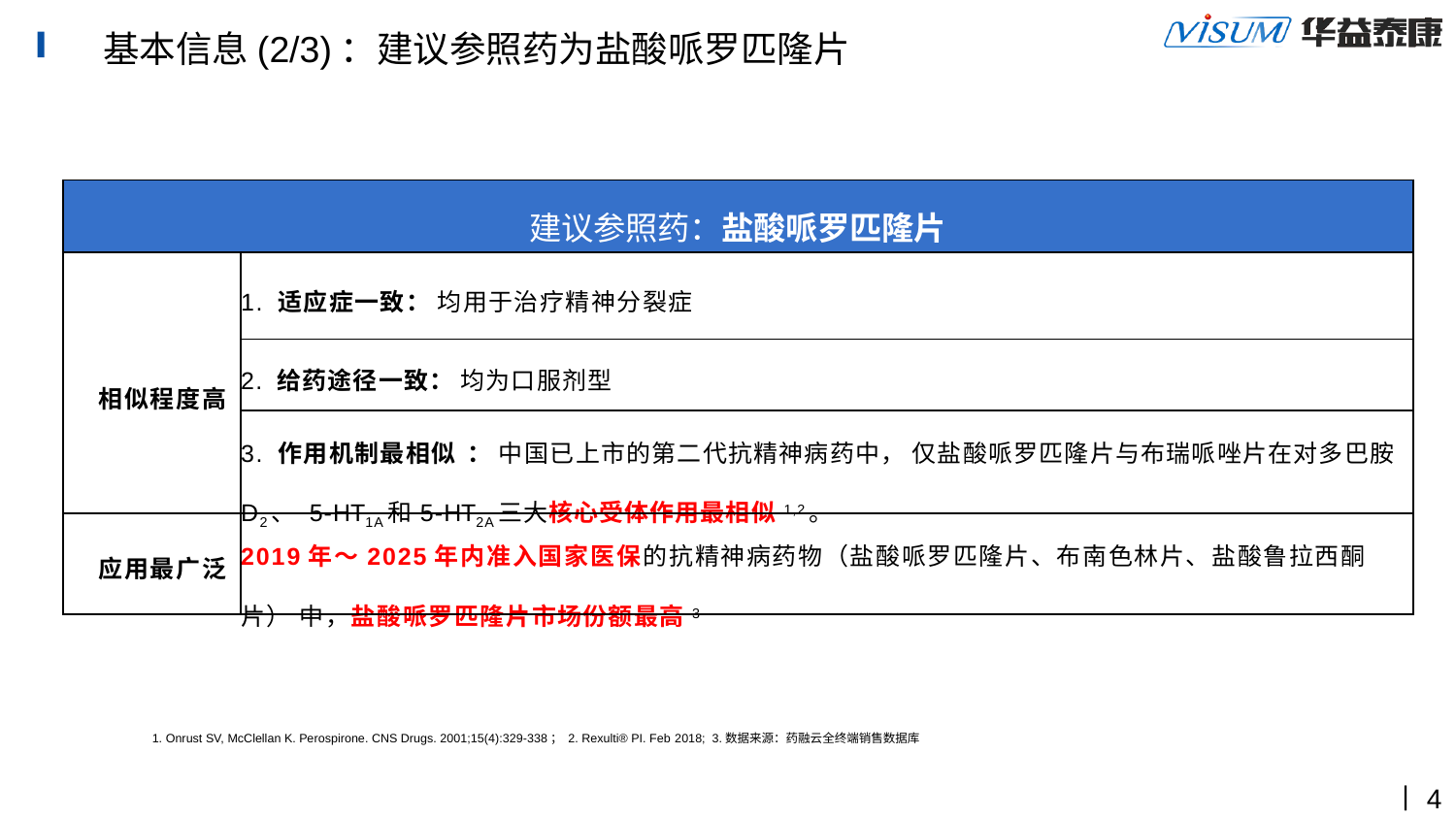

基本信息(2/3)：建议参照药为盐酸哌罗匹隆片
| 建议参照药：盐酸哌罗匹隆片 |  |
| --- | --- |
| 相似程度高 | 1. 适应症一致： 均用于治疗精神分裂症 |
|  | 2. 给药途径一致： 均为口服剂型 |
|  | 3. 作用机制最相似 ： 中国已上市的第二代抗精神病药中， 仅盐酸哌罗匹隆片与布瑞哌唑片在对多巴胺D2、 5-HT1A和5-HT2A三大核心受体作用最相似1,2。 |
| 应用最广泛 | 2019年～2025年内准⼊国家医保的抗精神病药物（盐酸哌罗匹隆片、布南色林片、盐酸鲁拉西酮片） 中，盐酸哌罗匹隆片市场份额最高3 |

1. Onrust SV, McClellan K. Perospirone. CNS Drugs. 2001;15(4):329-338； 2. Rexulti® PI. Feb 2018;  3.数据来源：药融云全终端销售数据库
4